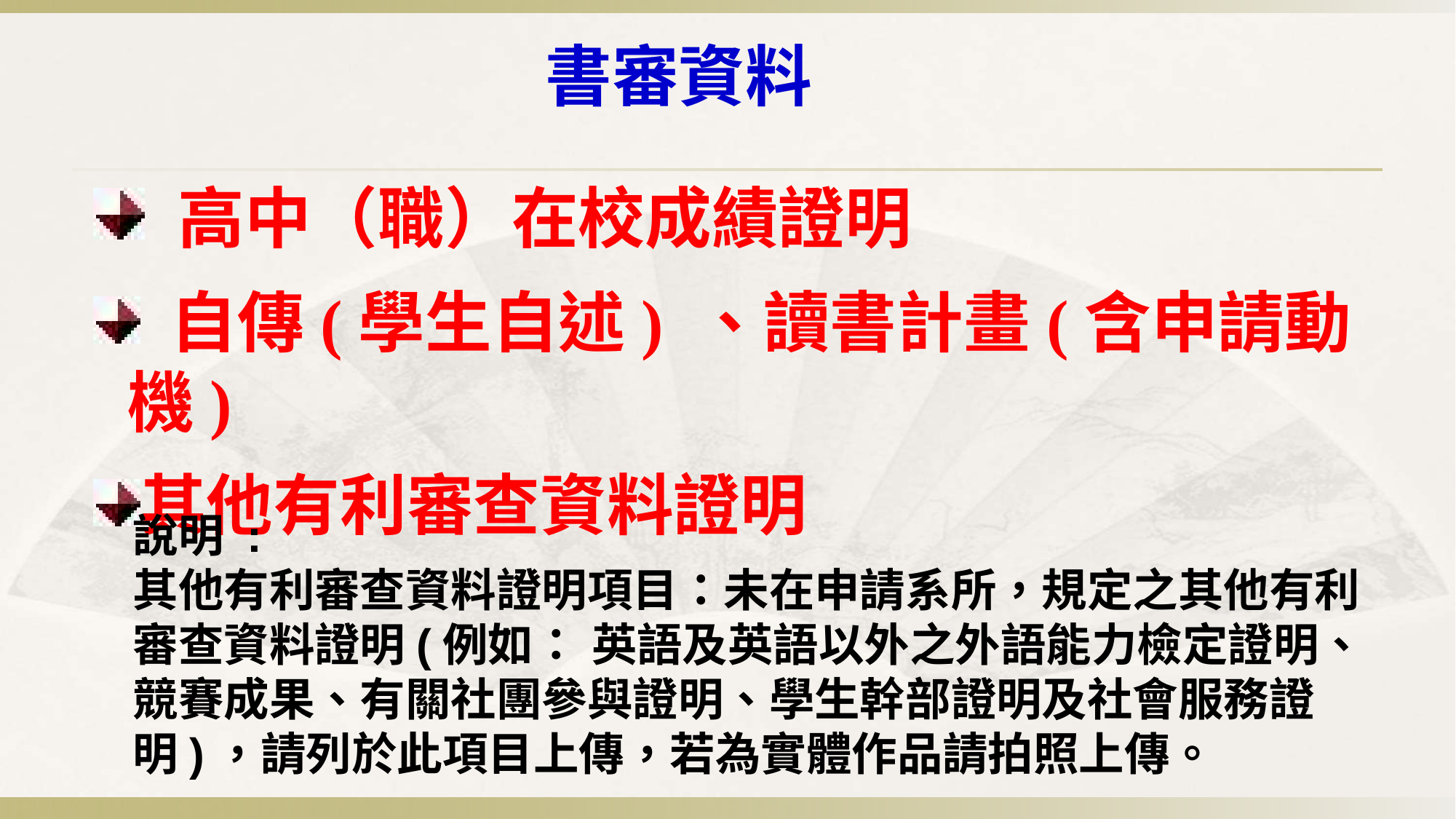

# 書審資料
 高中（職）在校成績證明

 自傳(學生自述) 、讀書計畫(含申請動機)

其他有利審查資料證明
說明 :
其他有利審查資料證明項目：未在申請系所，規定之其他有利審查資料證明(例如： 英語及英語以外之外語能力檢定證明、競賽成果、有關社團參與證明、學生幹部證明及社會服務證明)，請列於此項目上傳，若為實體作品請拍照上傳。